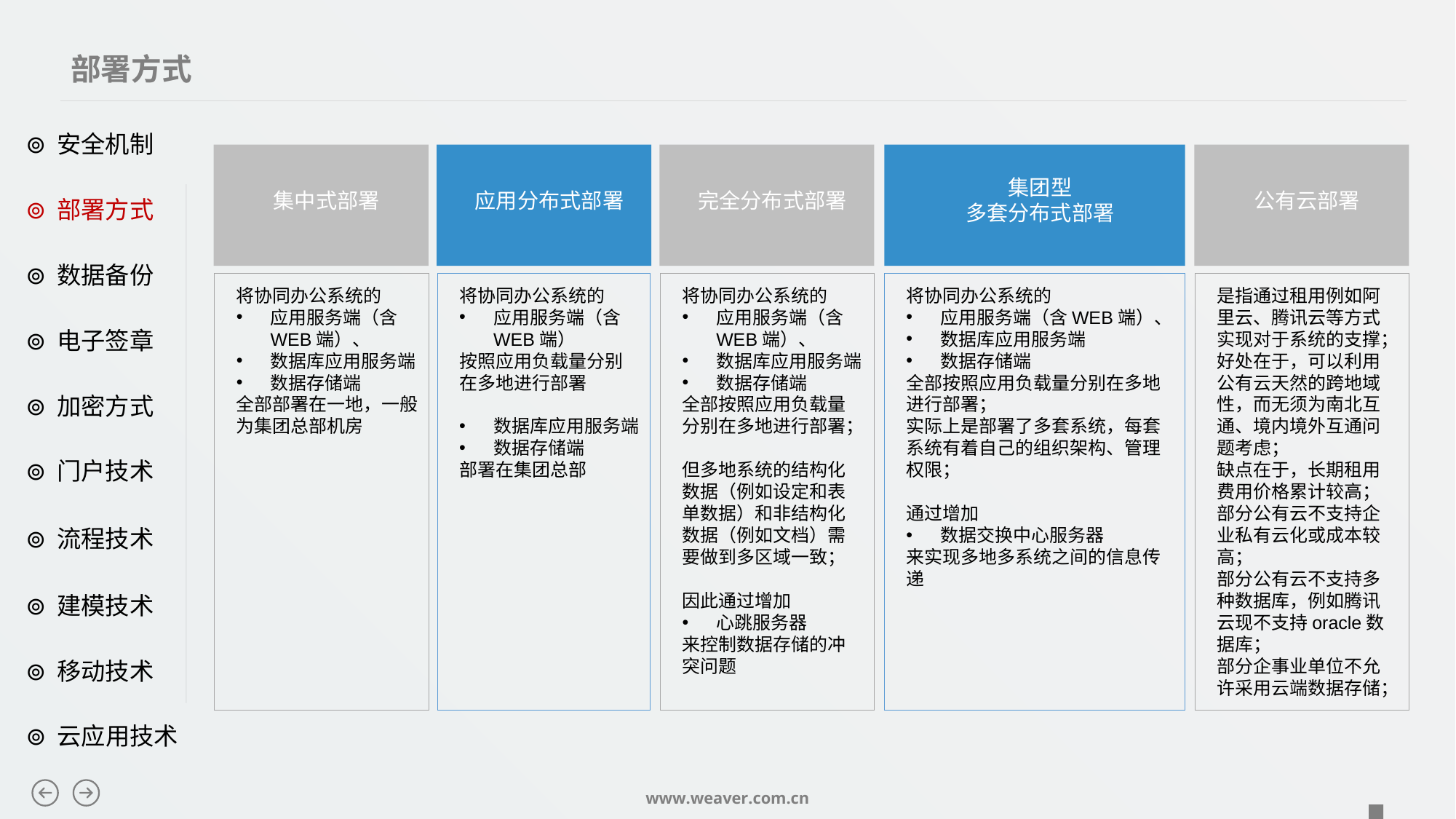

部署方式
⊚ 安全机制
集中式部署
应用分布式部署
完全分布式部署
集团型
多套分布式部署
公有云部署
将协同办公系统的
应用服务端（含WEB端）、
数据库应用服务端
数据存储端
全部部署在一地，一般为集团总部机房
将协同办公系统的
应用服务端（含WEB端）
按照应用负载量分别在多地进行部署

数据库应用服务端
数据存储端
部署在集团总部
将协同办公系统的
应用服务端（含WEB端）、
数据库应用服务端
数据存储端
全部按照应用负载量分别在多地进行部署；
但多地系统的结构化数据（例如设定和表单数据）和非结构化数据（例如文档）需要做到多区域一致；
因此通过增加
心跳服务器
来控制数据存储的冲突问题
将协同办公系统的
应用服务端（含WEB端）、
数据库应用服务端
数据存储端
全部按照应用负载量分别在多地进行部署；
实际上是部署了多套系统，每套系统有着自己的组织架构、管理权限；

通过增加
数据交换中心服务器
来实现多地多系统之间的信息传递
是指通过租用例如阿里云、腾讯云等方式实现对于系统的支撑；
好处在于，可以利用公有云天然的跨地域性，而无须为南北互通、境内境外互通问题考虑；
缺点在于，长期租用费用价格累计较高；
部分公有云不支持企业私有云化或成本较高；
部分公有云不支持多种数据库，例如腾讯云现不支持oracle数据库；
部分企事业单位不允许采用云端数据存储；

⊚ 部署方式
⊚ 数据备份
⊚ 电子签章
⊚ 加密方式
⊚ 门户技术
⊚ 流程技术
⊚ 建模技术
⊚ 移动技术
⊚ 云应用技术